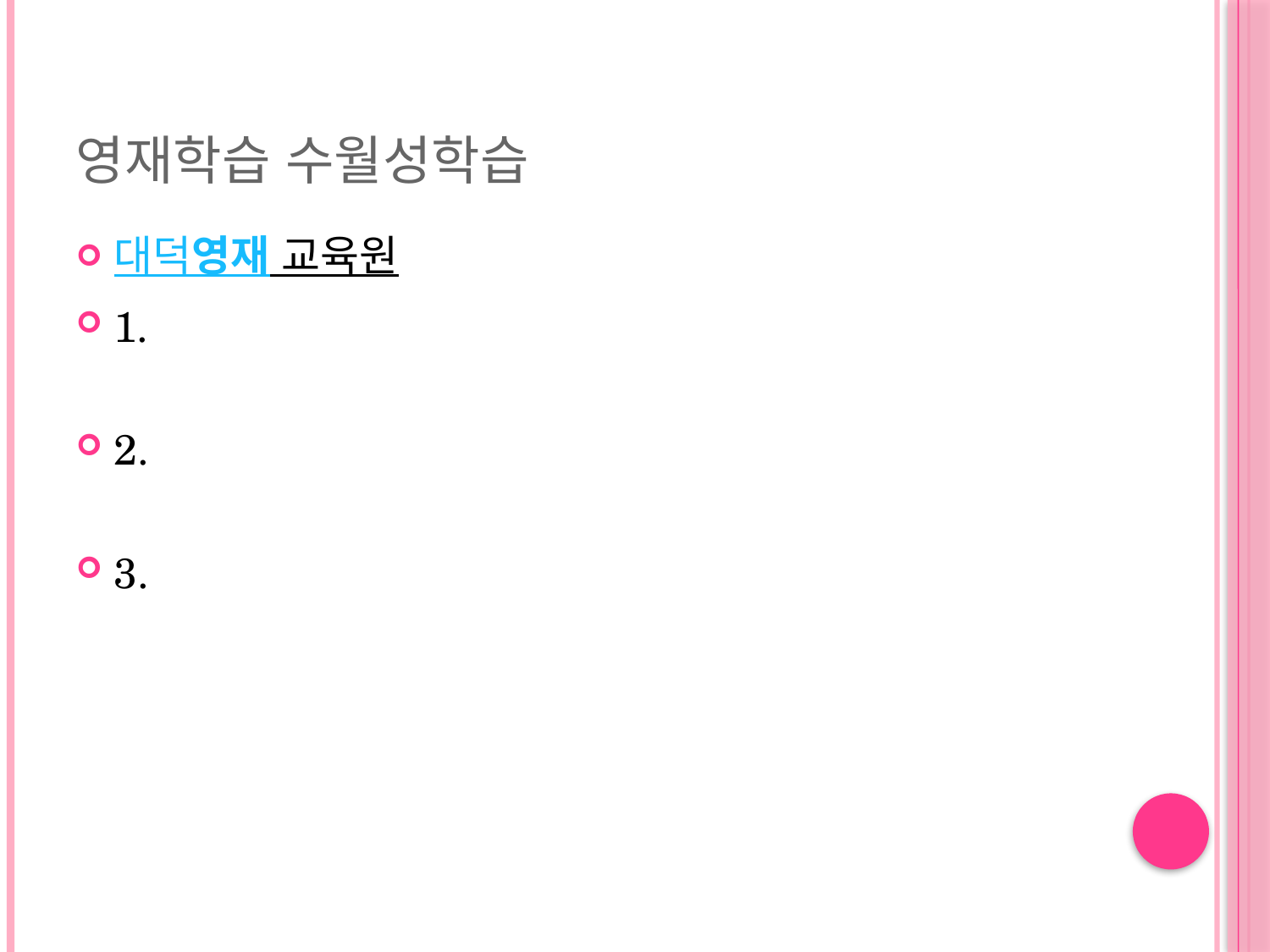

# 영재학습 수월성학습
대덕영재 교육원
1.

2.

3.